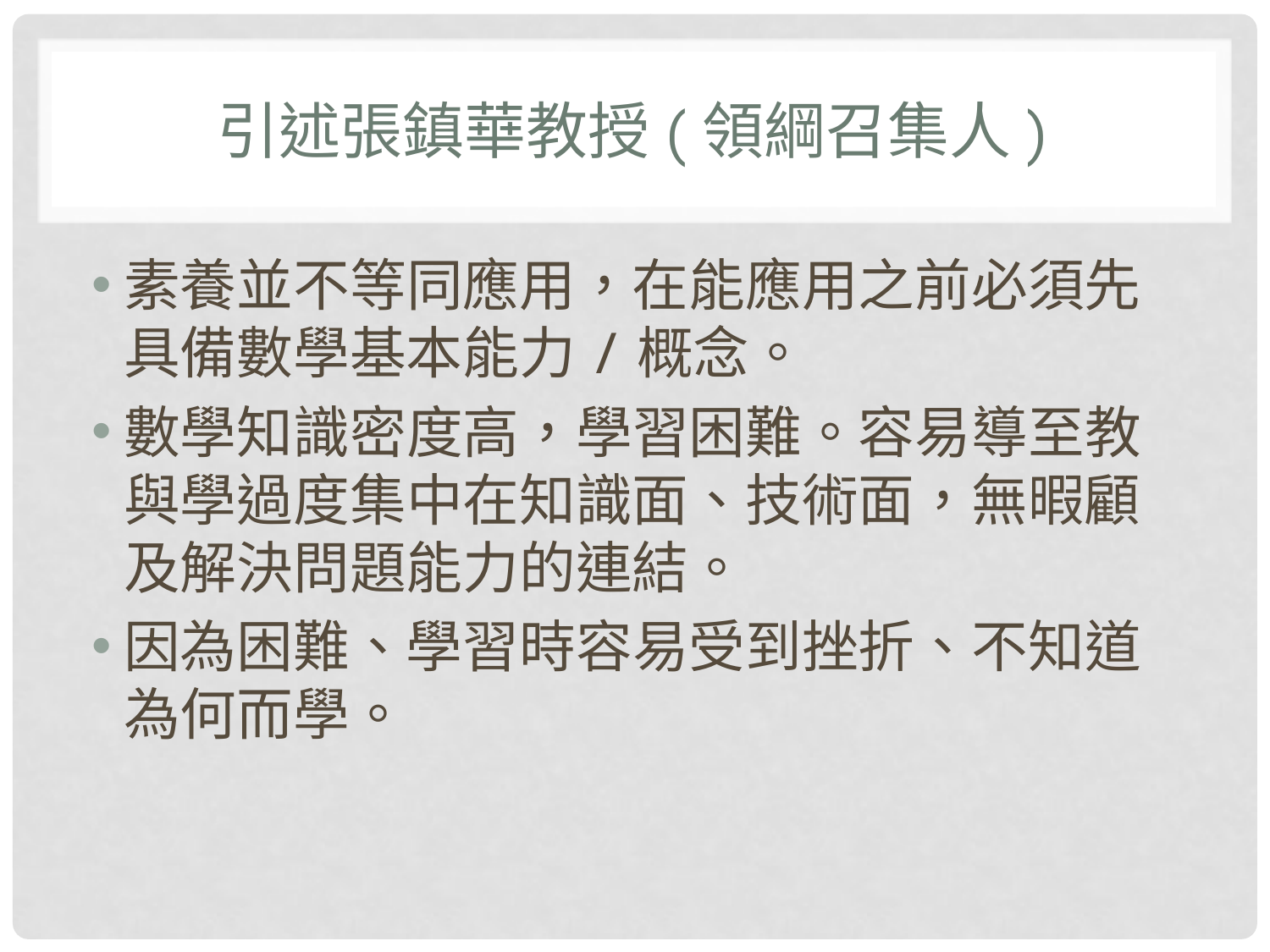

# 引述張鎮華教授(領綱召集人)
素養並不等同應用，在能應用之前必須先具備數學基本能力/概念。
數學知識密度高，學習困難。容易導至教與學過度集中在知識面、技術面，無暇顧及解決問題能力的連結。
因為困難、學習時容易受到挫折、不知道為何而學。